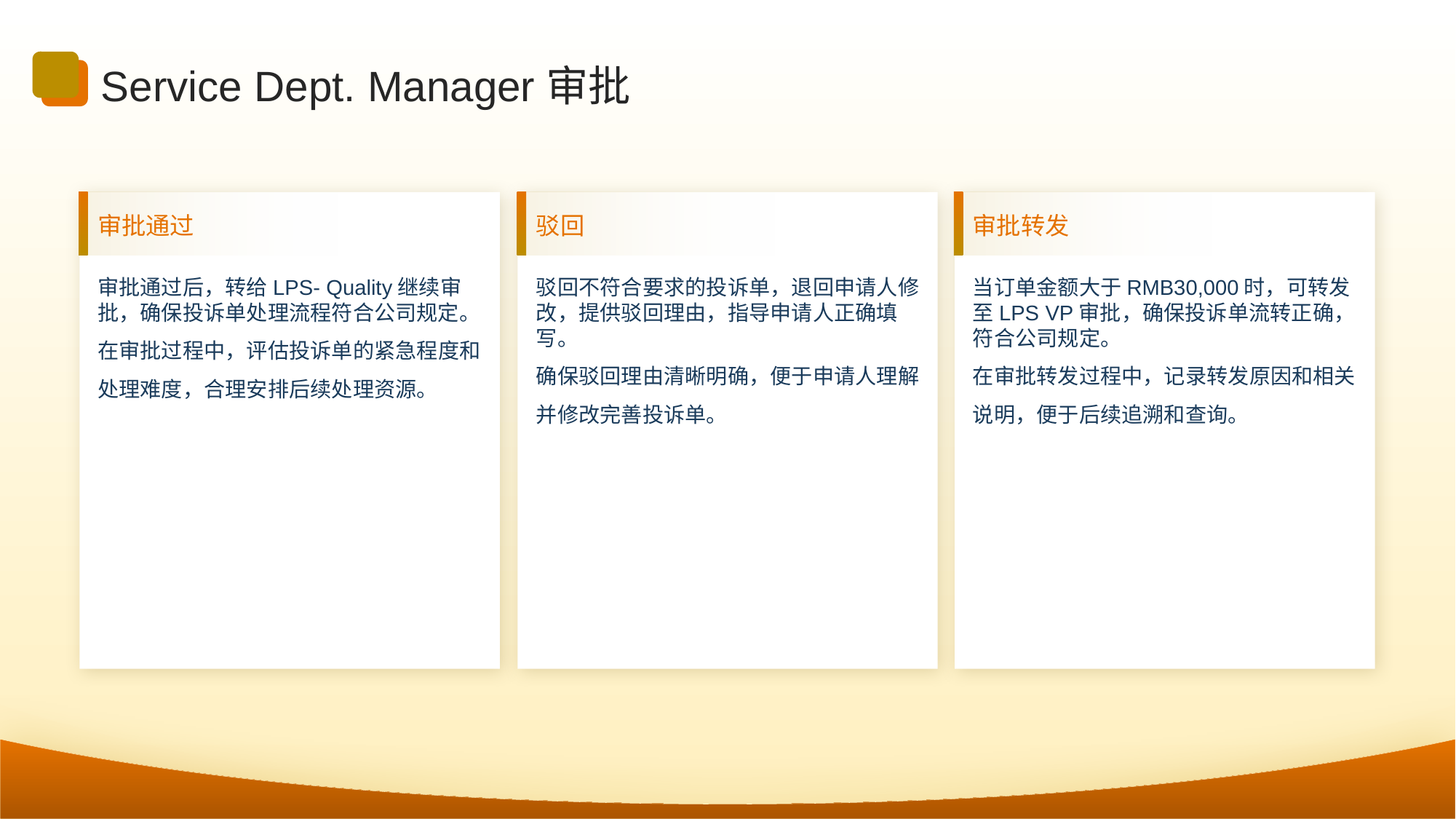

Service Dept. Manager审批
审批通过
驳回
审批转发

审批通过后，转给LPS- Quality继续审批，确保投诉单处理流程符合公司规定。
在审批过程中，评估投诉单的紧急程度和处理难度，合理安排后续处理资源。
驳回不符合要求的投诉单，退回申请人修改，提供驳回理由，指导申请人正确填写。
确保驳回理由清晰明确，便于申请人理解并修改完善投诉单。
当订单金额大于RMB30,000时，可转发至LPS VP审批，确保投诉单流转正确，符合公司规定。
在审批转发过程中，记录转发原因和相关说明，便于后续追溯和查询。